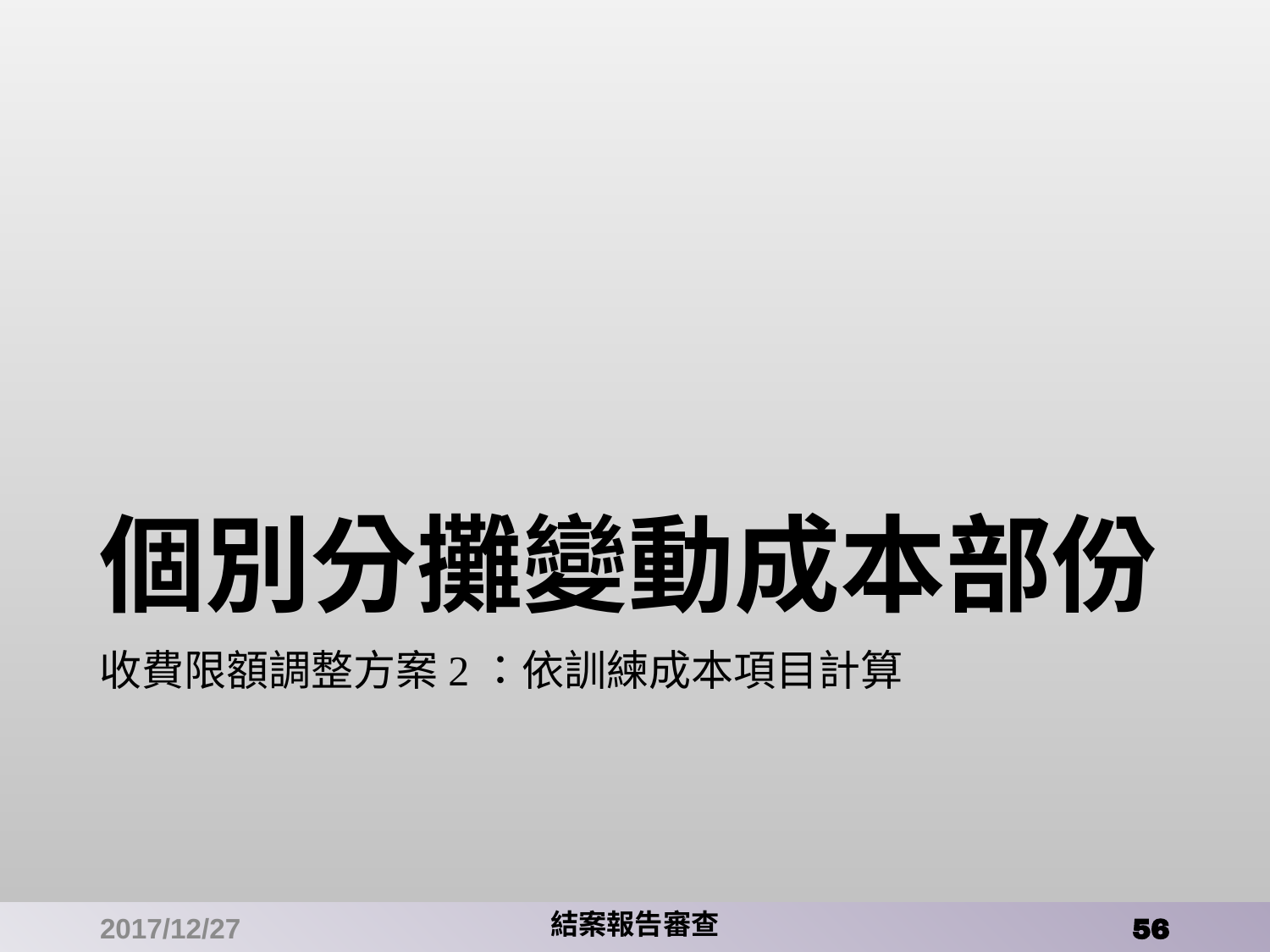

# 個別分攤變動成本部份
收費限額調整方案2：依訓練成本項目計算

2017/12/27
結案報告審查
56